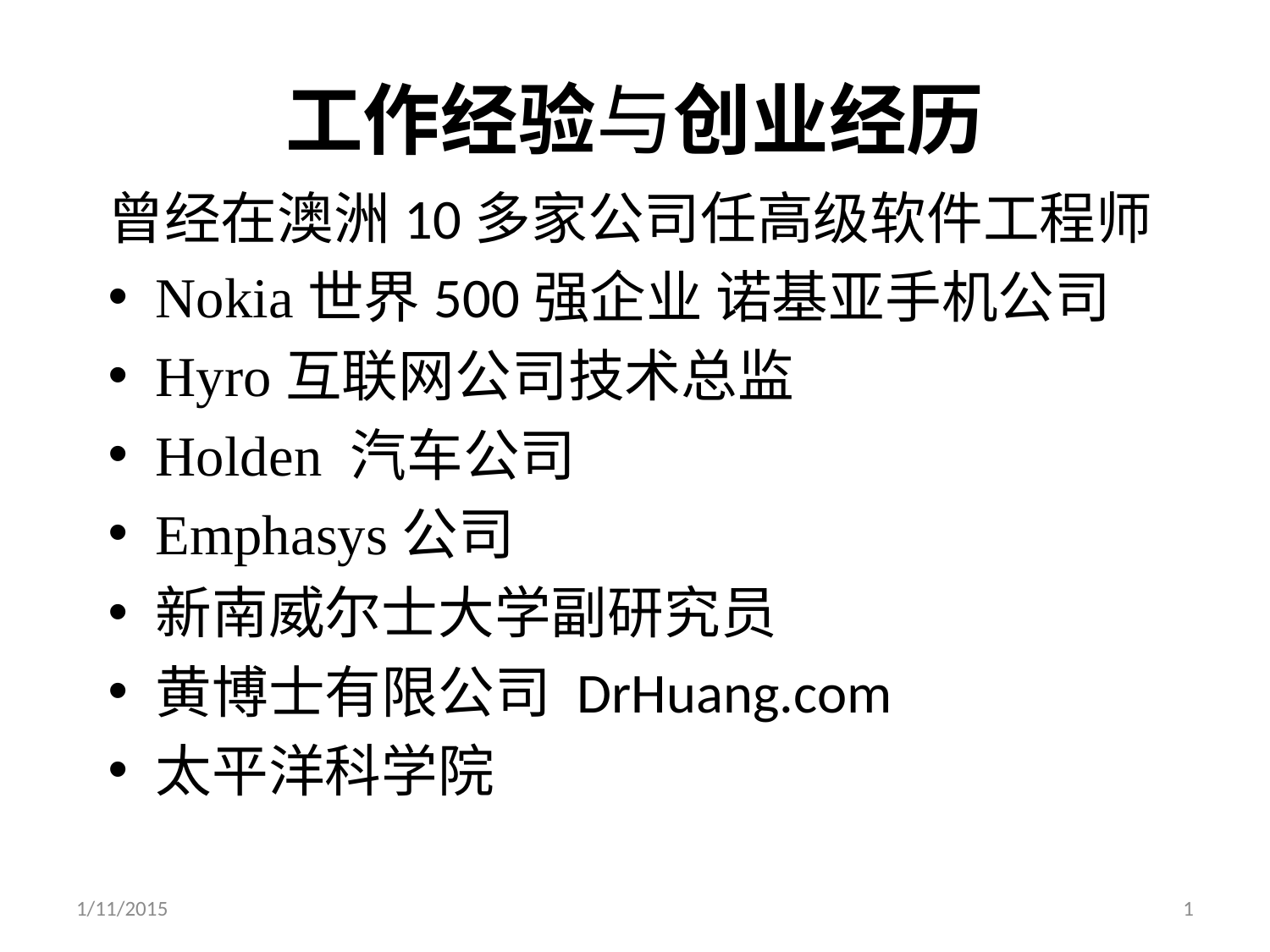

# 工作经验与创业经历
曾经在澳洲10多家公司任高级软件工程师
Nokia世界500强企业 诺基亚手机公司
Hyro互联网公司技术总监
Holden 汽车公司
Emphasys公司
新南威尔士大学副研究员
黄博士有限公司 DrHuang.com
太平洋科学院

1/11/2015
1